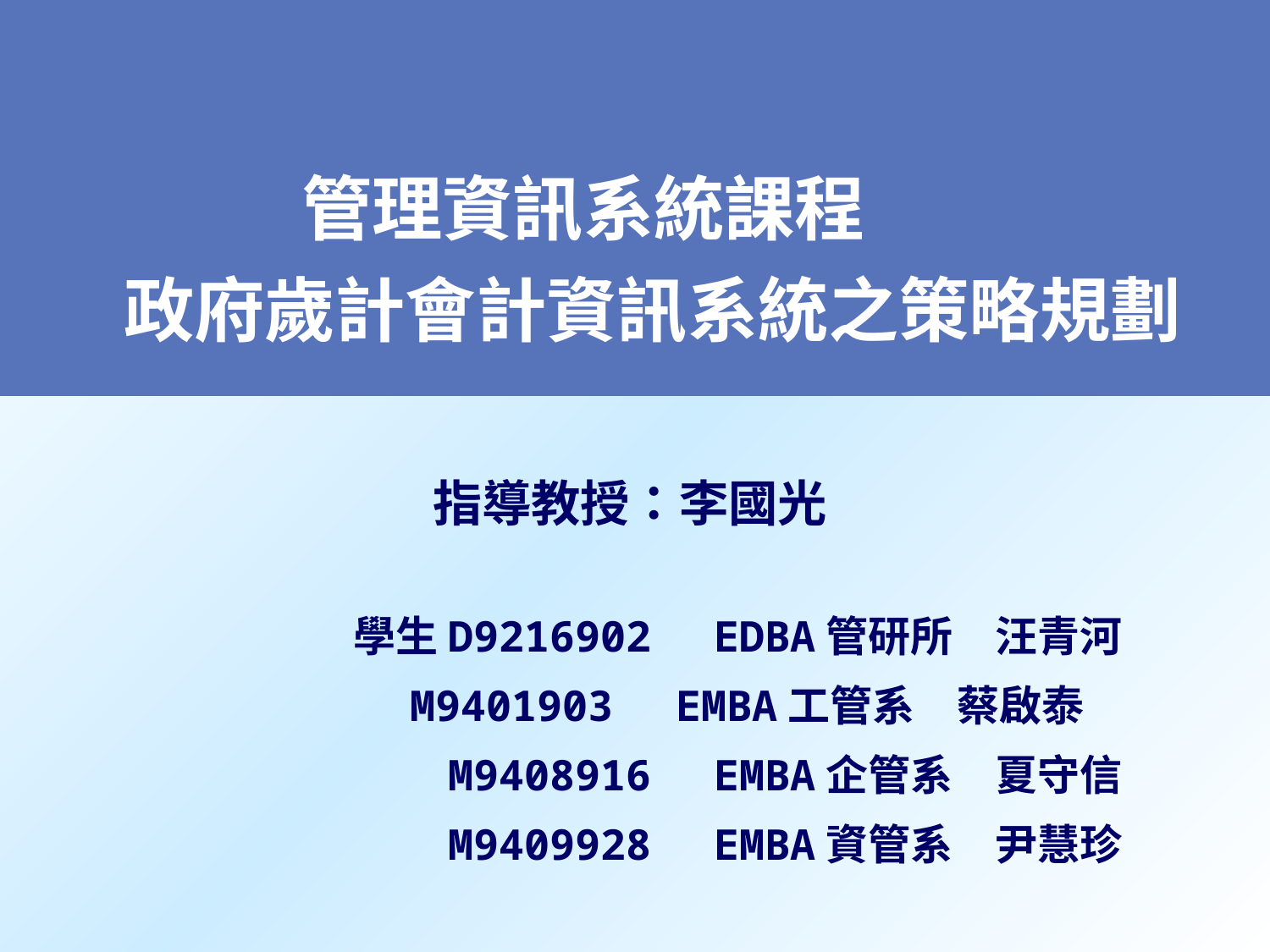

# 管理資訊系統課程 政府歲計會計資訊系統之策略規劃
指導教授：李國光

學生D9216902　EDBA管研所　汪青河
    M9401903　EMBA工管系　蔡啟泰
    M9408916　EMBA企管系　夏守信
    M9409928　EMBA資管系　尹慧珍